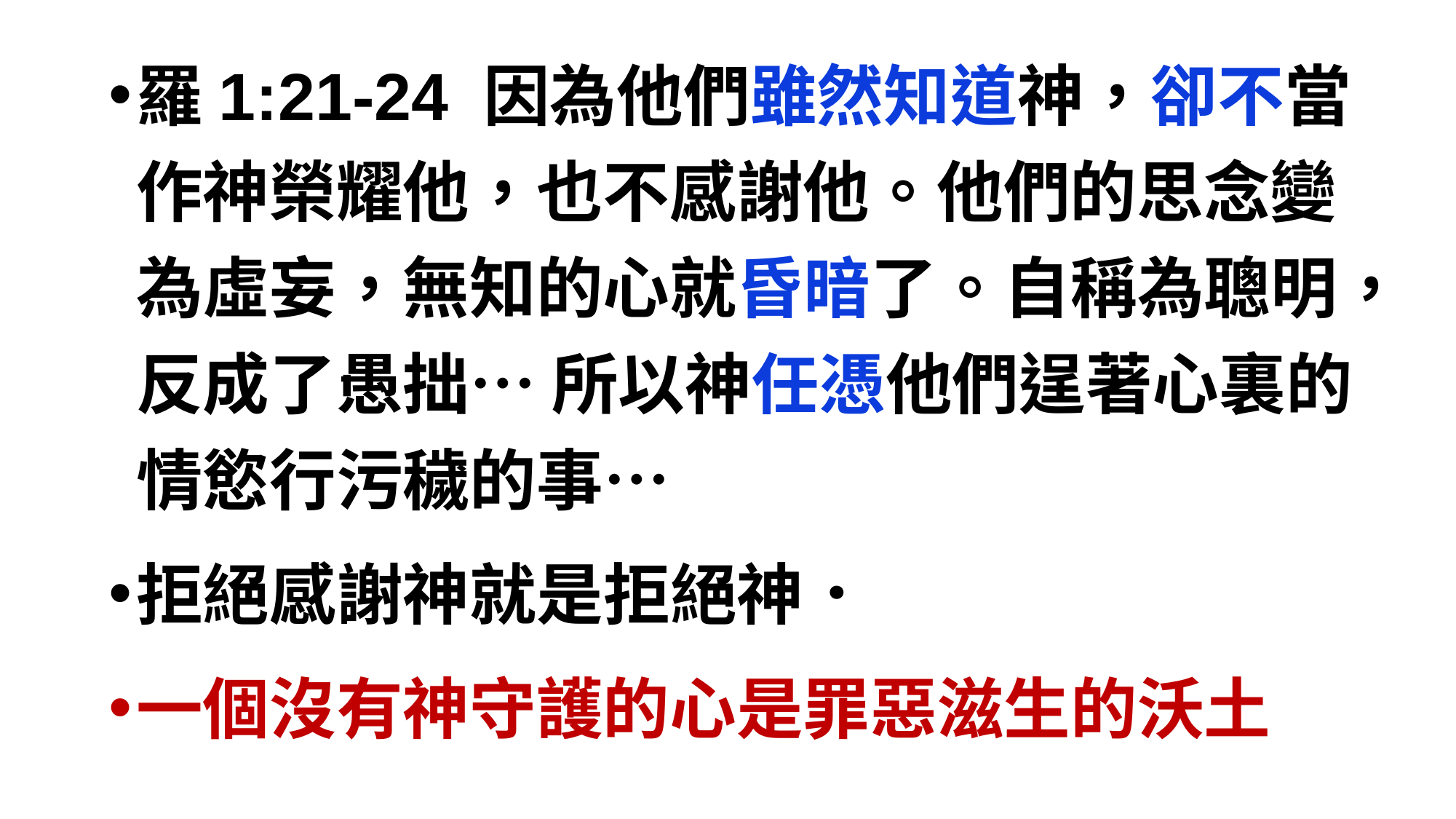

羅1:21-24 因為他們雖然知道神，卻不當作神榮耀他，也不感謝他。他們的思念變為虛妄，無知的心就昏暗了。自稱為聰明，反成了愚拙… 所以神任憑他們逞著心裏的情慾行污穢的事…
拒絕感謝神就是拒絕神．
一個沒有神守護的心是罪惡滋生的沃土